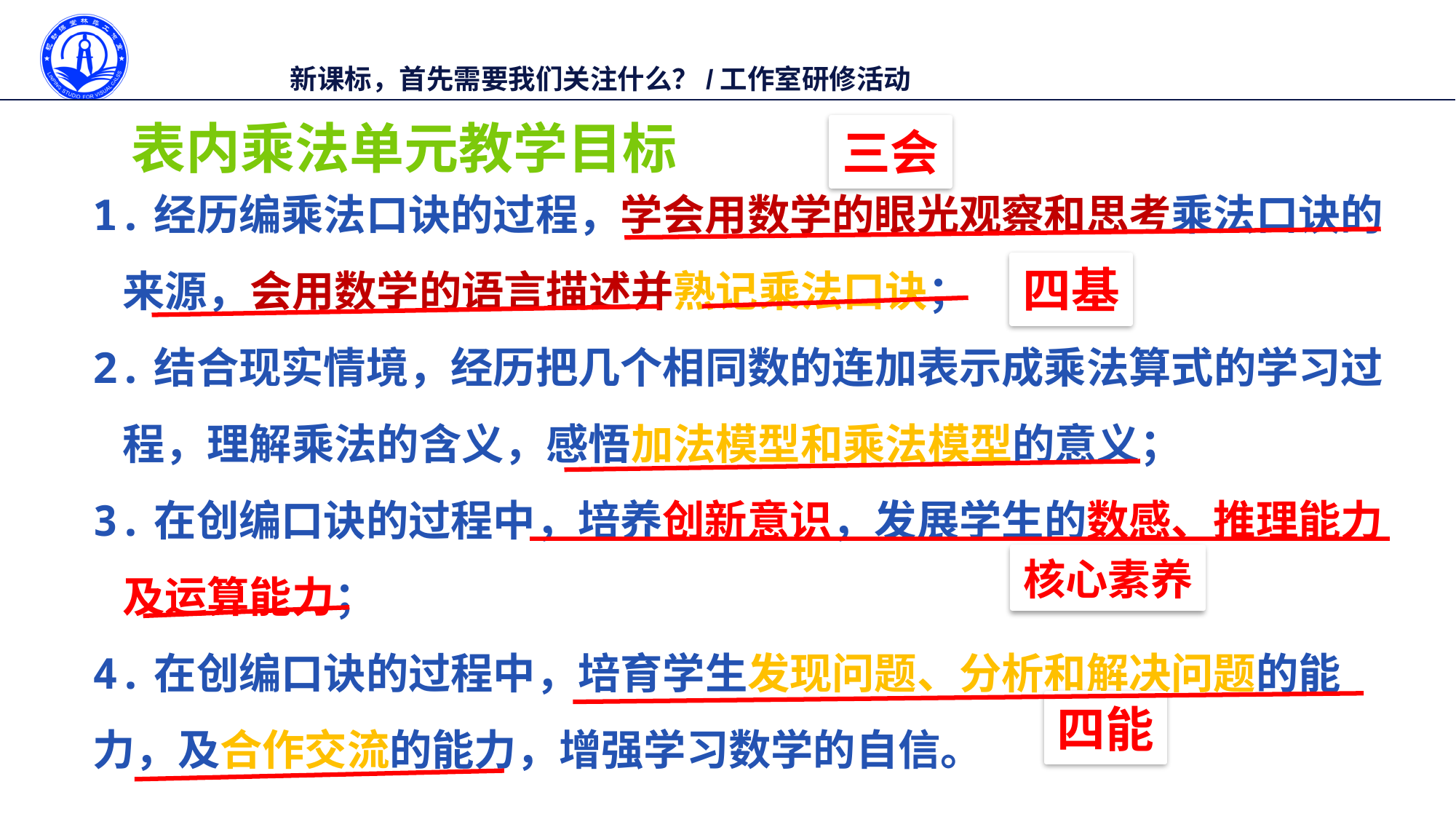

表内乘法单元教学目标
三会
1.经历编乘法口诀的过程，学会用数学的眼光观察和思考乘法口诀的
  来源，会用数学的语言描述并熟记乘法口诀；
2.结合现实情境，经历把几个相同数的连加表示成乘法算式的学习过
  程，理解乘法的含义，感悟加法模型和乘法模型的意义；
3.在创编口诀的过程中，培养创新意识，发展学生的数感、推理能力
  及运算能力；
4.在创编口诀的过程中，培育学生发现问题、分析和解决问题的能力，及合作交流的能力，增强学习数学的自信。
四基
核心素养
四能